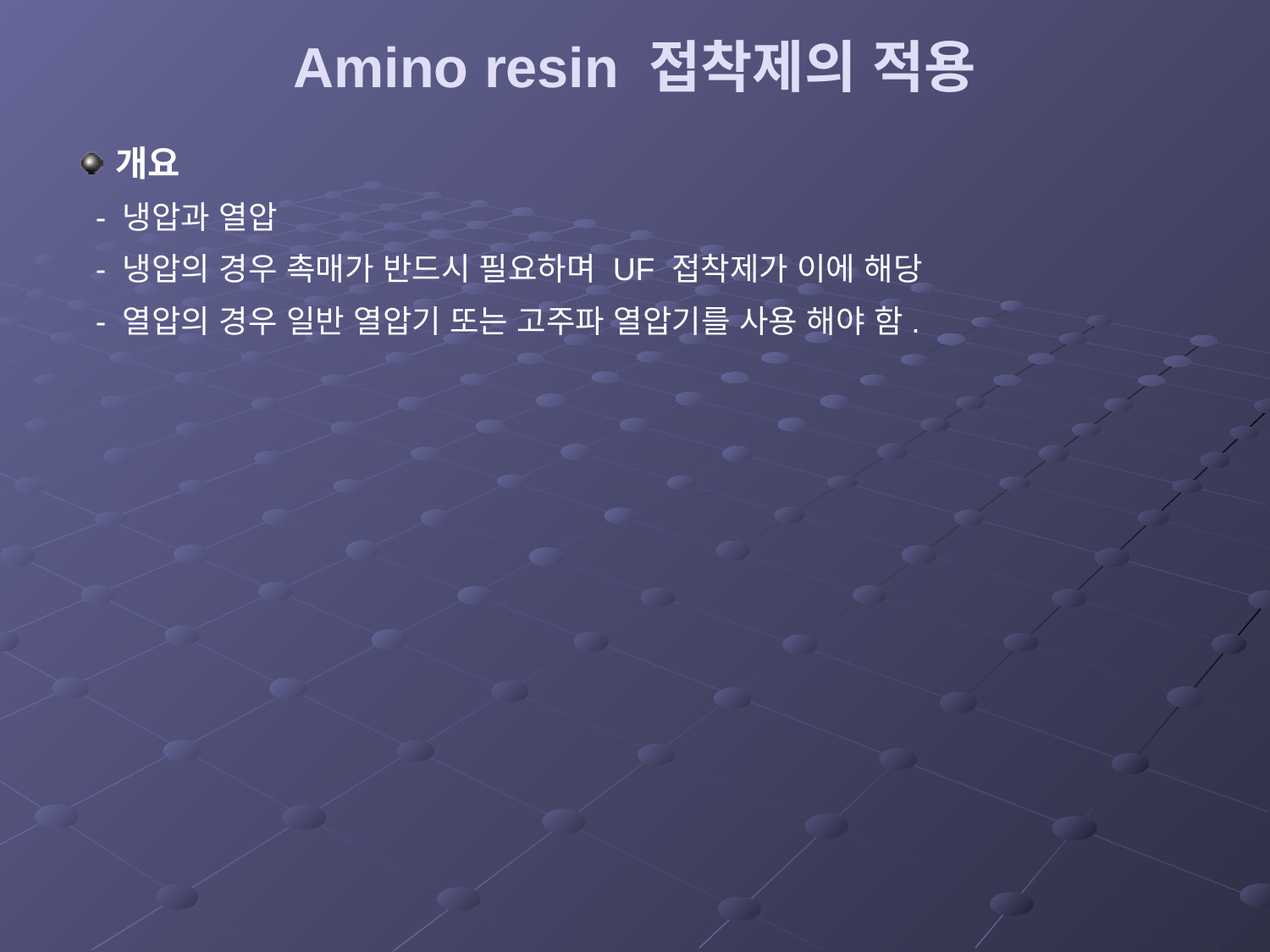

# Amino resin 접착제의 적용
개요
  - 냉압과 열압
  - 냉압의 경우 촉매가 반드시 필요하며 UF 접착제가 이에 해당
  - 열압의 경우 일반 열압기 또는 고주파 열압기를 사용 해야 함.